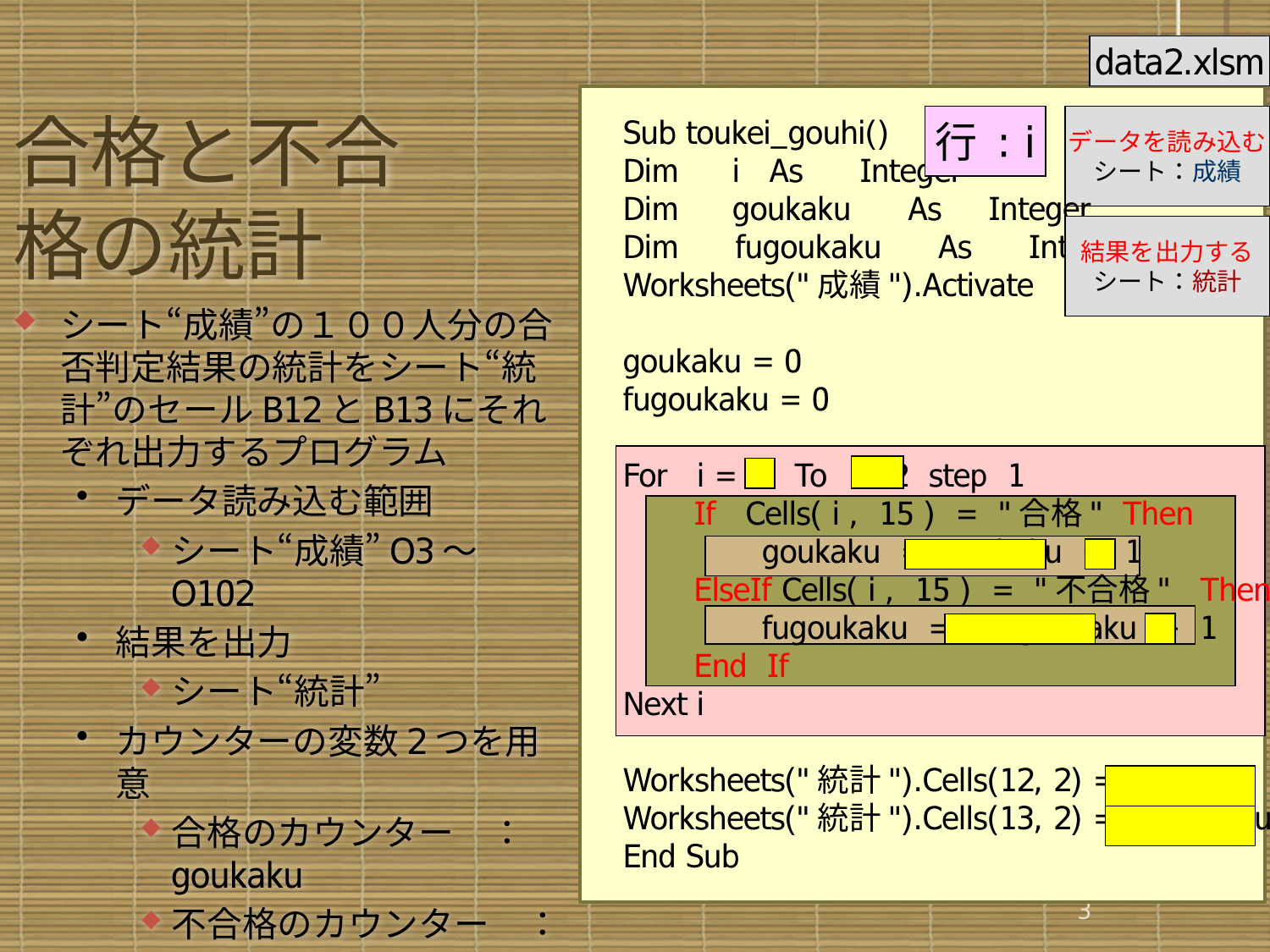

data2.xlsm
# 合格と不合格の統計

Sub toukei_gouhi()
Dim　 i   As 　Integer
Dim　 goukaku 　As　Integer
Dim 　fugoukaku 　As 　Integer
Worksheets("成績").Activate

goukaku = 0
fugoukaku = 0

For   i = 3   To   102  step  1
　　If   Cells( i ,  15 )  =  "合格"  Then
    　　　goukaku  =  goukaku  +  1
　　ElseIf Cells( i ,  15 )  =  "不合格"   Then
    　　　fugoukaku  =    fugoukaku  +  1
　　End  If
Next i

Worksheets("統計").Cells(12, 2) = goukaku
Worksheets("統計").Cells(13, 2) = fugoukaku
End Sub
行 : i
データを読み込む
シート：成績
結果を出力する
シート：統計
シート“成績”の１００人分の合否判定結果の統計をシート“統計”のセールB12とB13にそれぞれ出力するプログラム
データ読み込む範囲
シート“成績”O3～O102
結果を出力
シート“統計”
カウンターの変数2つを用意
合格のカウンター　：　goukaku
不合格のカウンター　：　fugoukaku

3